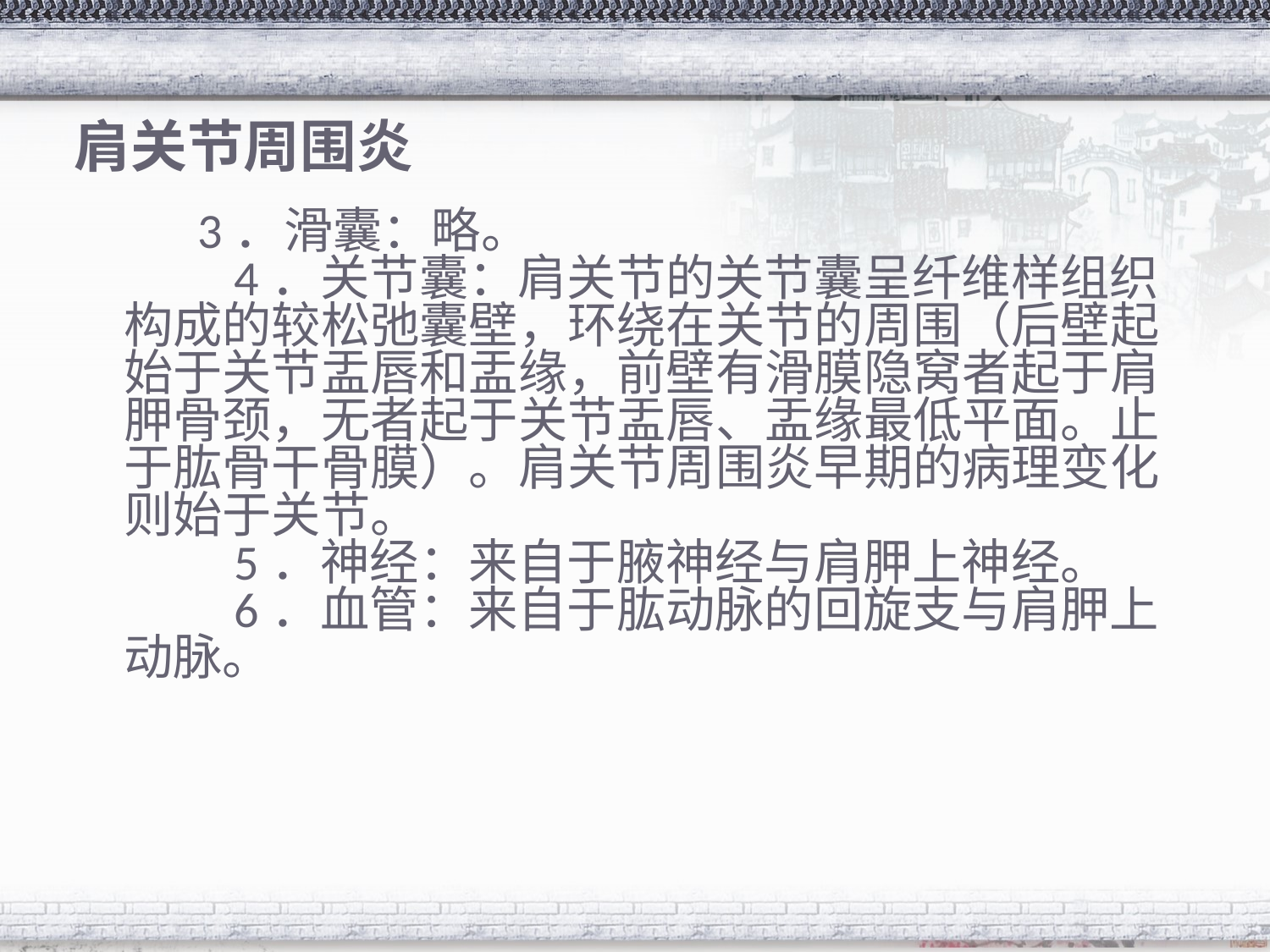

# 肩关节周围炎
           3．滑囊：略。
　　4．关节囊：肩关节的关节囊呈纤维样组织构成的较松弛囊壁，环绕在关节的周围（后壁起始于关节盂唇和盂缘，前壁有滑膜隐窝者起于肩胛骨颈，无者起于关节盂唇、盂缘最低平面。止于肱骨干骨膜）。肩关节周围炎早期的病理变化则始于关节。
　　5．神经：来自于腋神经与肩胛上神经。
　　6．血管：来自于肱动脉的回旋支与肩胛上动脉。